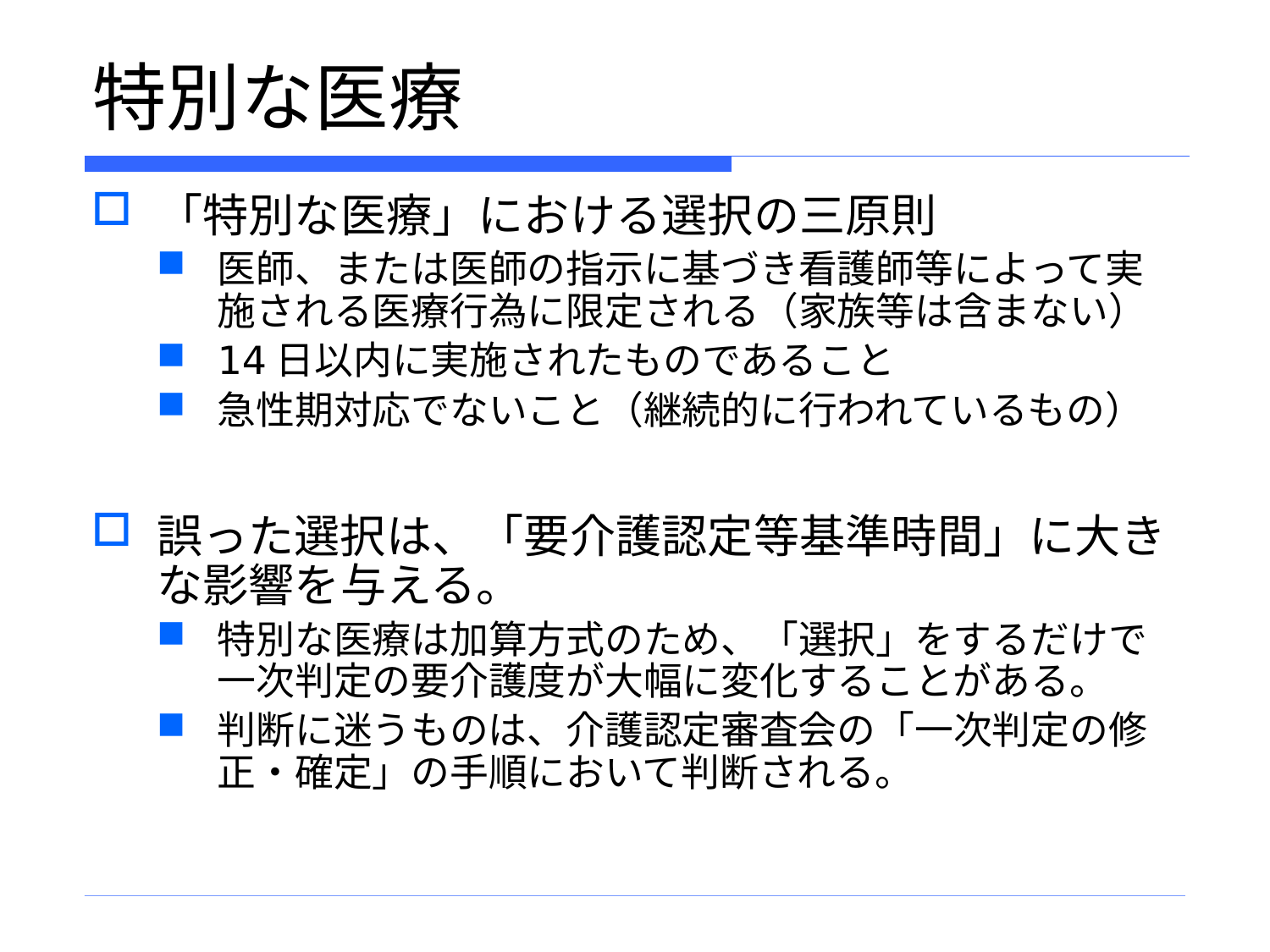

# 特別な医療
「特別な医療」における選択の三原則
医師、または医師の指示に基づき看護師等によって実施される医療行為に限定される（家族等は含まない）
14日以内に実施されたものであること
急性期対応でないこと（継続的に行われているもの）

誤った選択は、「要介護認定等基準時間」に大きな影響を与える。
特別な医療は加算方式のため、「選択」をするだけで一次判定の要介護度が大幅に変化することがある。
判断に迷うものは、介護認定審査会の「一次判定の修正・確定」の手順において判断される。